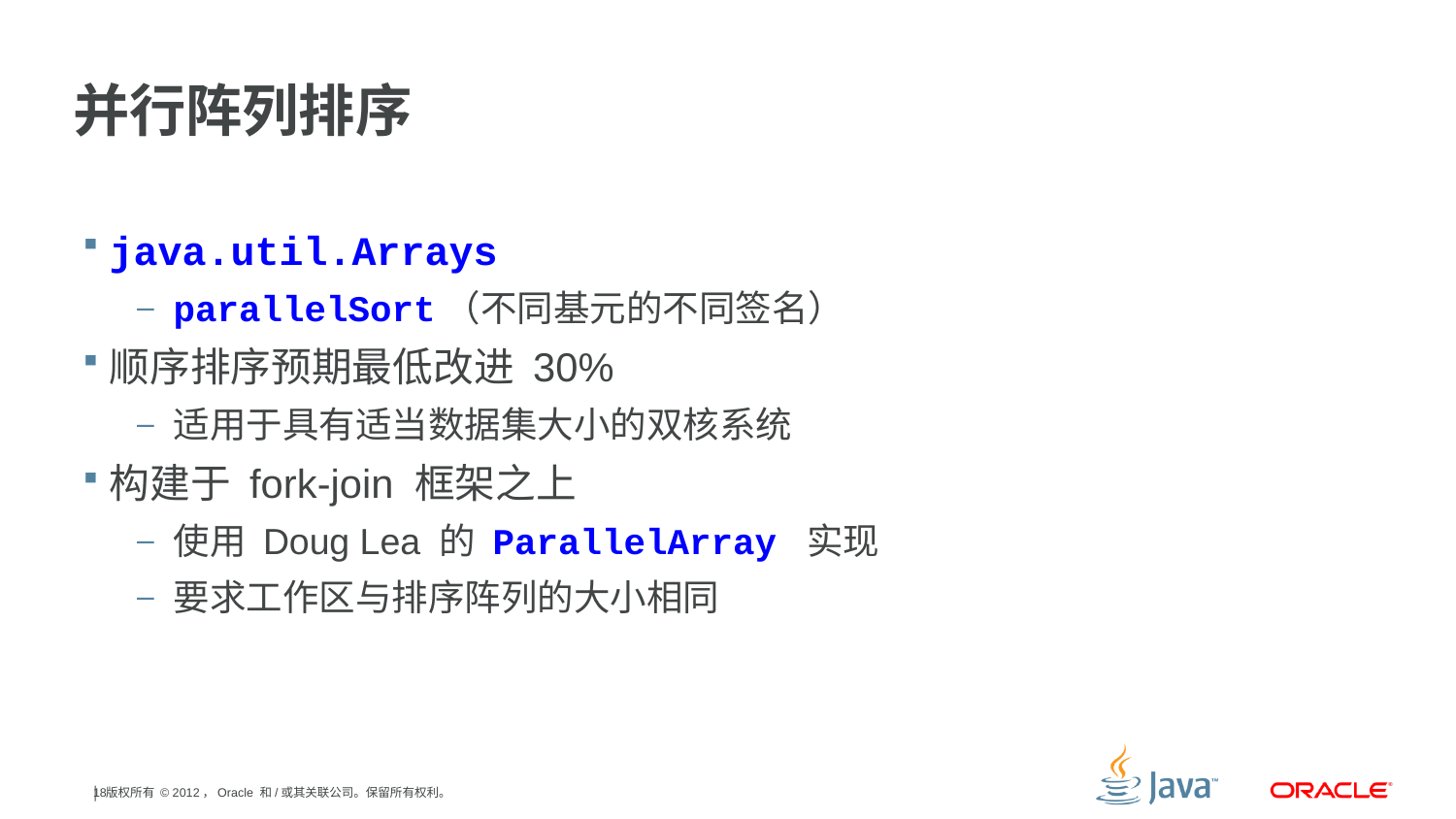

# 并行阵列排序
java.util.Arrays
parallelSort（不同基元的不同签名）
顺序排序预期最低改进 30%
适用于具有适当数据集大小的双核系统
构建于 fork-join 框架之上
使用 Doug Lea 的 ParallelArray 实现
要求工作区与排序阵列的大小相同